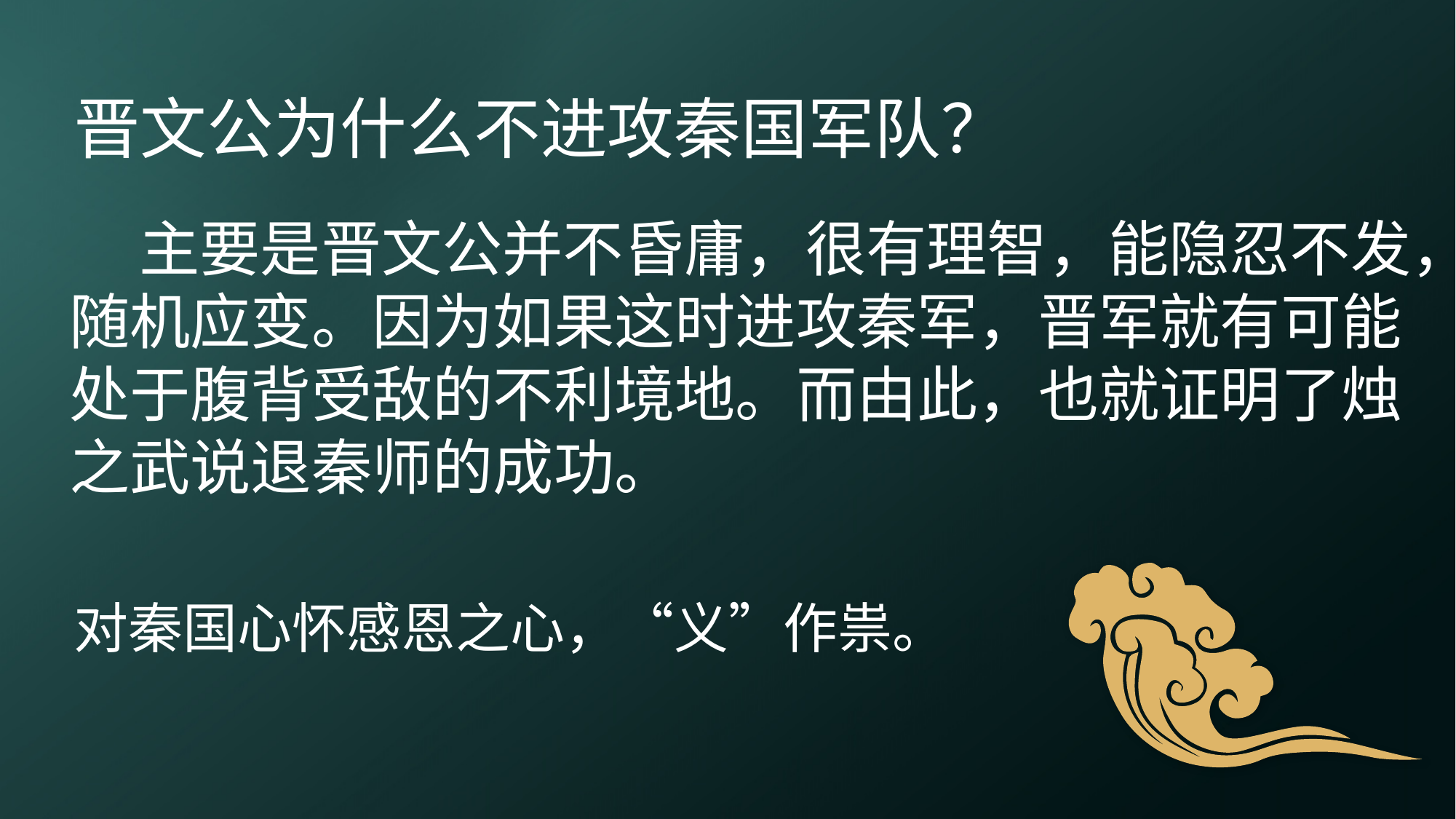

晋文公为什么不进攻秦国军队？
    主要是晋文公并不昏庸，很有理智，能隐忍不发，随机应变。因为如果这时进攻秦军，晋军就有可能处于腹背受敌的不利境地。而由此，也就证明了烛之武说退秦师的成功。
e7d195523061f1c0c2b73831c94a3edc981f60e396d3e182073EE1468018468A7F192AE5E5CD515B6C3125F8AF6E4EE646174E8CF0B46FD19828DCE8CDA3B3A044A74F0E769C5FA8CB87AB6FC303C8BA3785FAC64AF542475A45392D2F8775CA09404B8122E755E8D50F2EB8F385E18313826A9D5FC56A252BE1477DBA86F063A13A534DCD014D15A741296C1B0F0370

对秦国心怀感恩之心，“义”作祟。